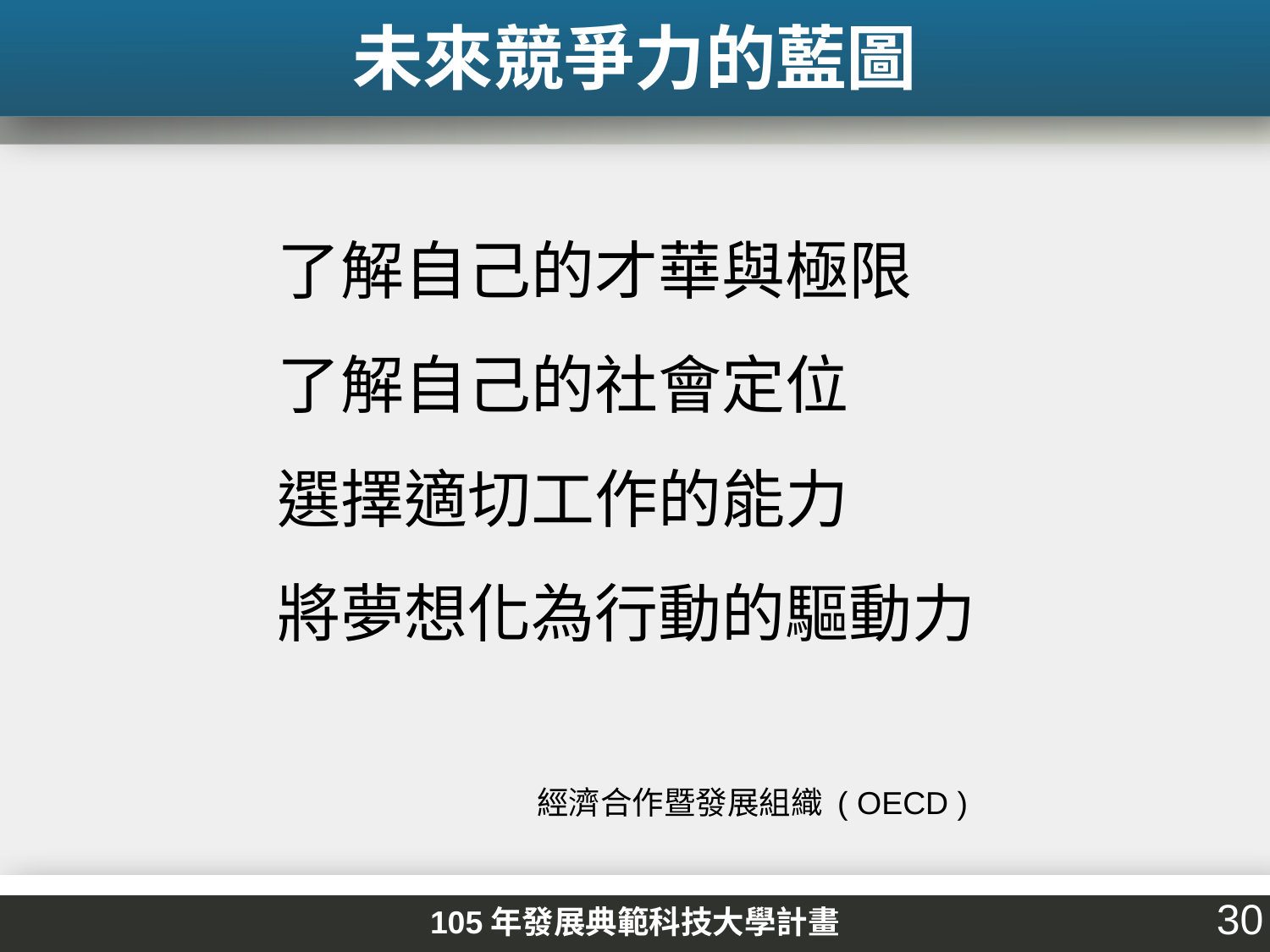

未來競爭力的藍圖
了解自己的才華與極限
了解自己的社會定位
選擇適切工作的能力
將夢想化為行動的驅動力

                                   經濟合作暨發展組織 ( OECD )